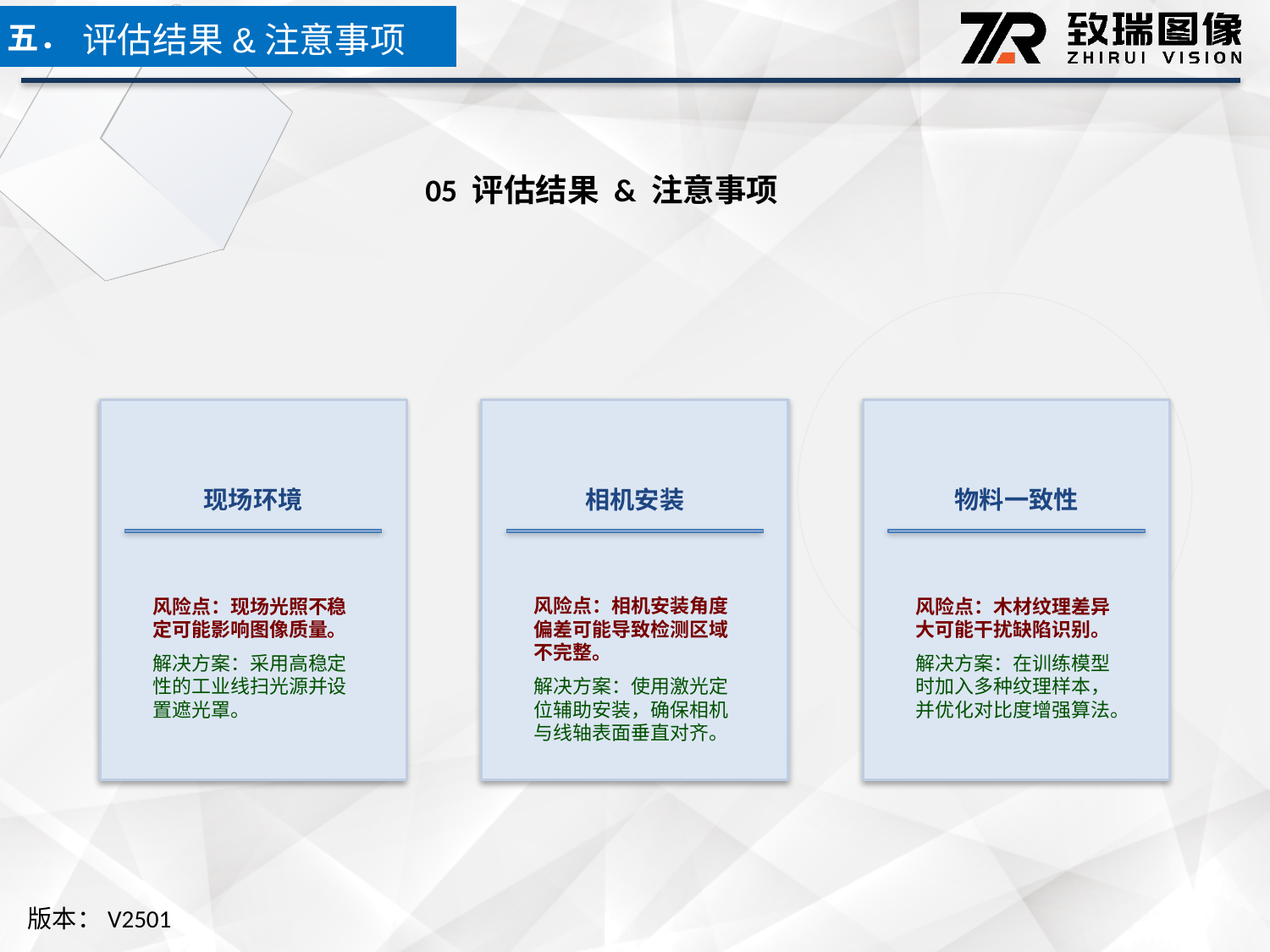

五．
评估结果&注意事项

05 评估结果 & 注意事项

现场环境

相机安装

物料一致性

风险点：现场光照不稳定可能影响图像质量。
解决方案：采用高稳定性的工业线扫光源并设置遮光罩。

风险点：相机安装角度偏差可能导致检测区域不完整。
解决方案：使用激光定位辅助安装，确保相机与线轴表面垂直对齐。

风险点：木材纹理差异大可能干扰缺陷识别。
解决方案：在训练模型时加入多种纹理样本，并优化对比度增强算法。